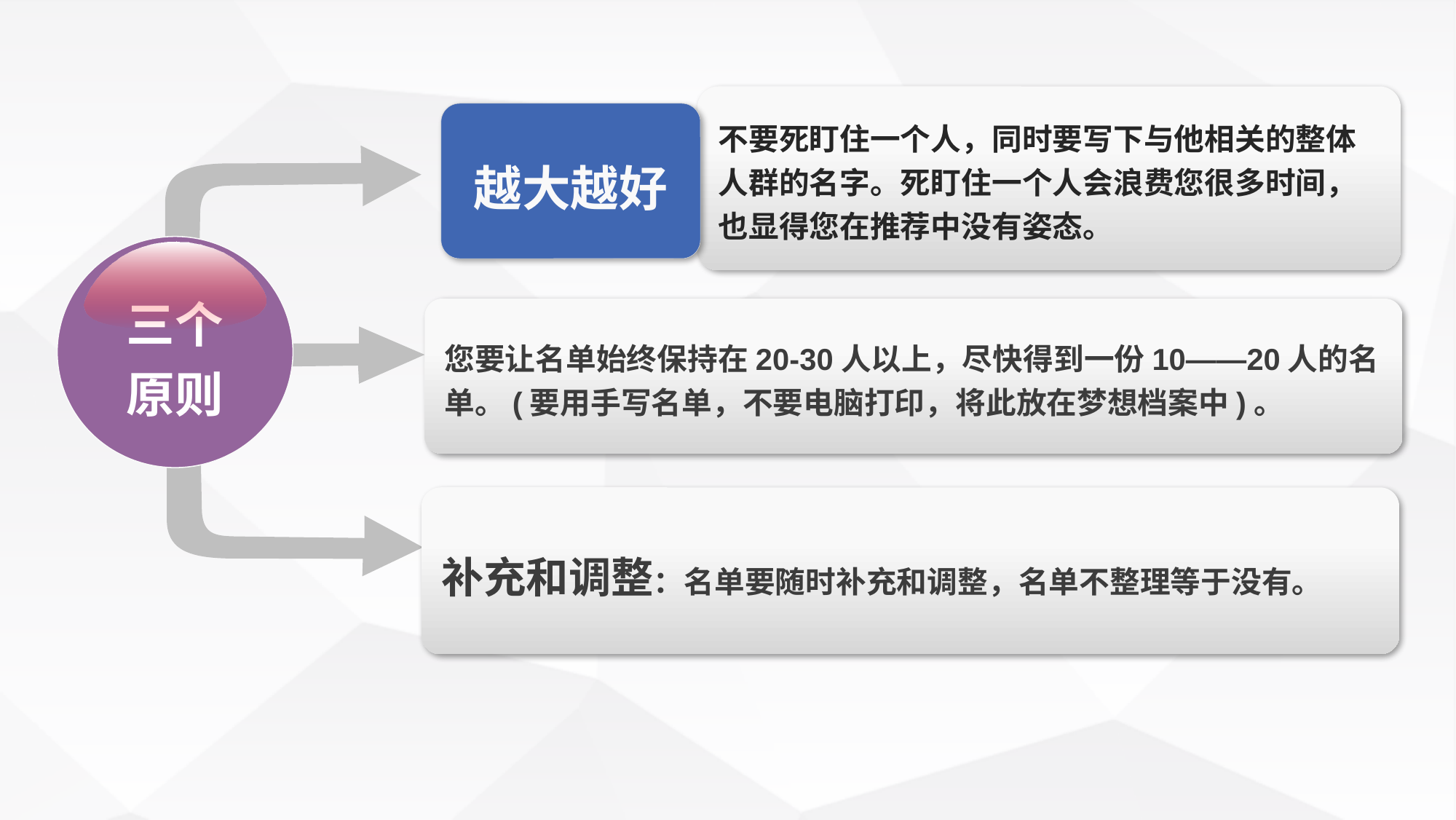

不要死盯住一个人，同时要写下与他相关的整体人群的名字。死盯住一个人会浪费您很多时间，也显得您在推荐中没有姿态。
越大越好

三个原则

您要让名单始终保持在20-30人以上，尽快得到一份10――20人的名单。(要用手写名单，不要电脑打印，将此放在梦想档案中)。

补充和调整：名单要随时补充和调整，名单不整理等于没有。